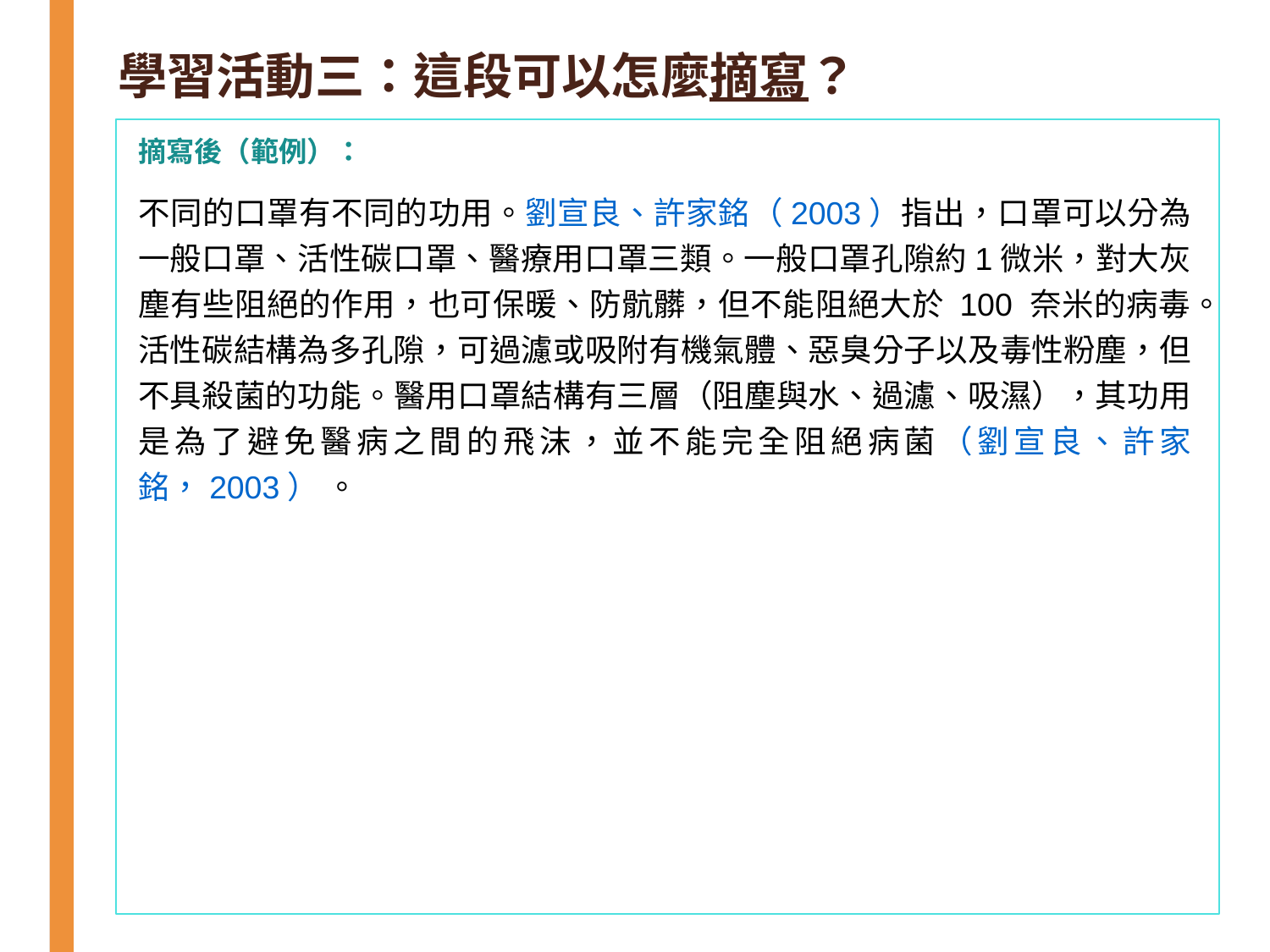

# 學習活動三：這段可以怎麼摘寫？

摘寫後（範例）：
不同的口罩有不同的功用。劉宣良、許家銘（2003）指出，口罩可以分為一般口罩、活性碳口罩、醫療用口罩三類。一般口罩孔隙約1微米，對大灰塵有些阻絕的作用，也可保暖、防骯髒，但不能阻絕大於 100 奈米的病毒。活性碳結構為多孔隙，可過濾或吸附有機氣體、惡臭分子以及毒性粉塵，但不具殺菌的功能。醫用口罩結構有三層（阻塵與水、過濾、吸濕），其功用是為了避免醫病之間的飛沫，並不能完全阻絕病菌（劉宣良、許家銘，2003） 。
73